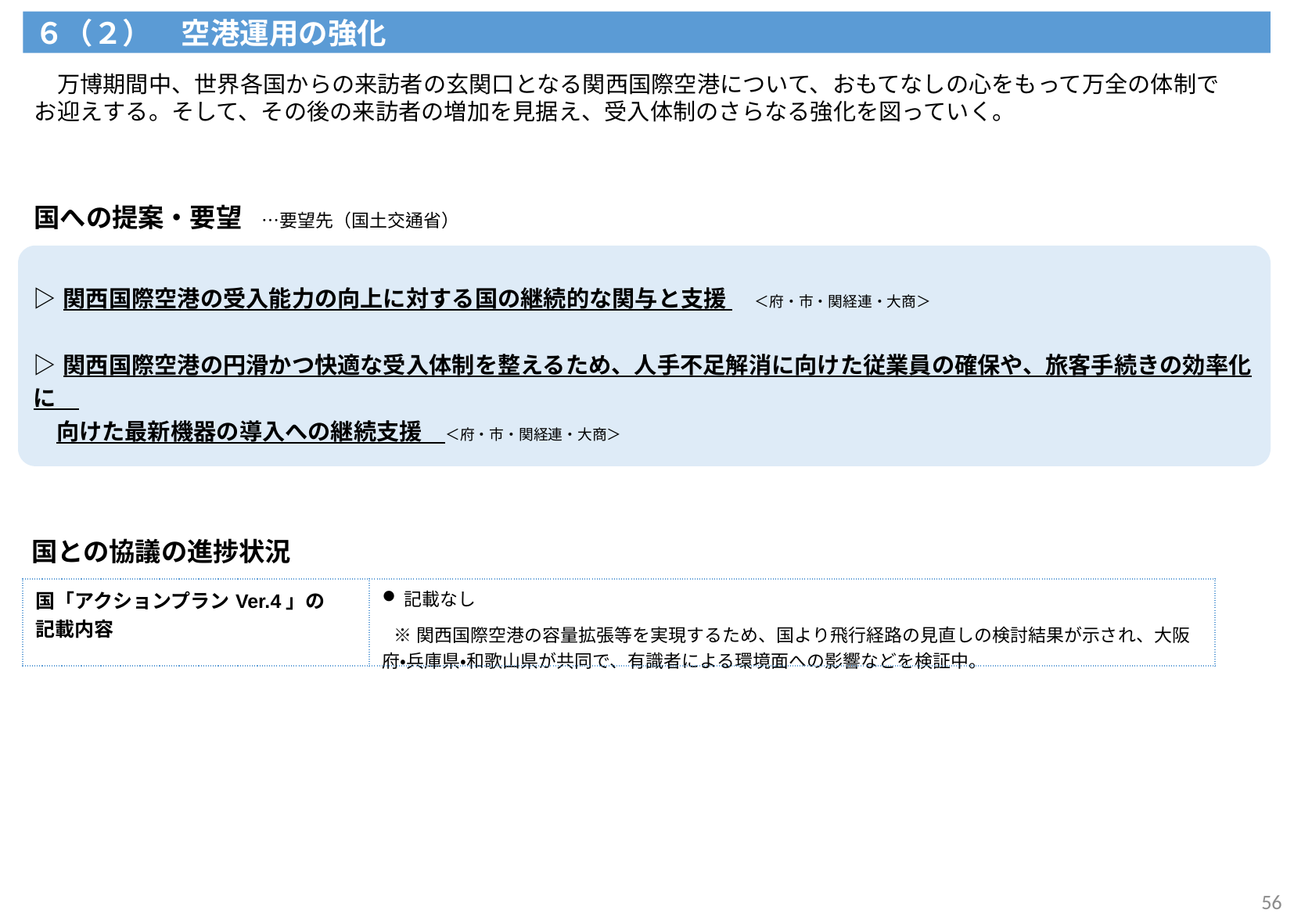

６（２）　空港運用の強化
　万博期間中、世界各国からの来訪者の玄関口となる関西国際空港について、おもてなしの心をもって万全の体制でお迎えする。そして、その後の来訪者の増加を見据え、受入体制のさらなる強化を図っていく。
国への提案・要望　…要望先（国土交通省）

| ▷関西国際空港の受入能力の向上に対する国の継続的な関与と支援 　＜府・市・関経連・大商＞ ▷関西国際空港の円滑かつ快適な受入体制を整えるため、人手不足解消に向けた従業員の確保や、旅客手続きの効率化に　 　向けた最新機器の導入への継続支援　＜府・市・関経連・大商＞ |
| --- |
国との協議の進捗状況
| 国「アクションプランVer.4」の 記載内容 | 記載なし ※関西国際空港の容量拡張等を実現するため、国より飛行経路の見直しの検討結果が示され、大阪府・兵庫県・和歌山県が共同で、有識者による環境面への影響などを検証中。 |
| --- | --- |
56